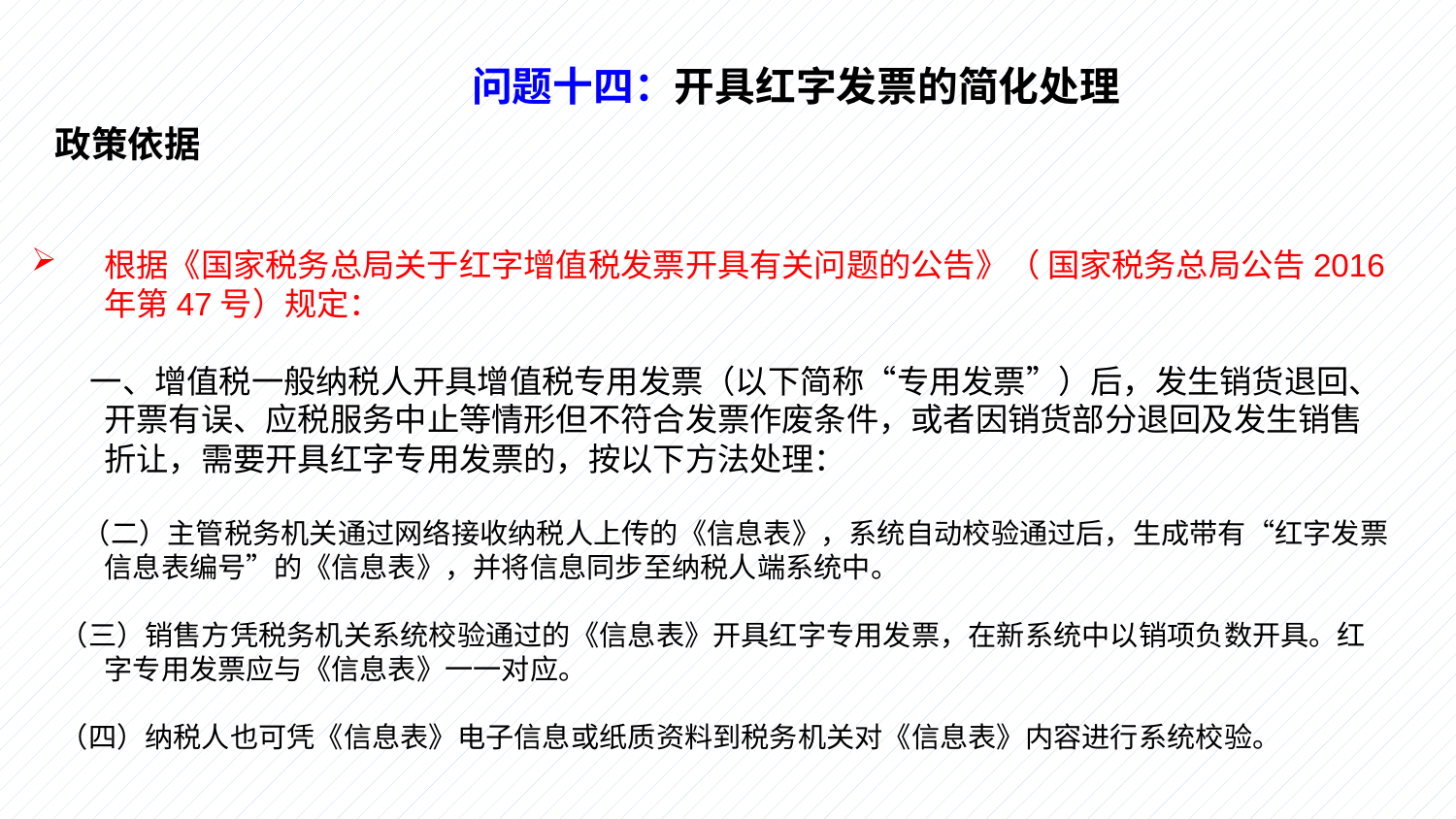

问题十四：开具红字发票的简化处理
政策依据
根据《国家税务总局关于红字增值税发票开具有关问题的公告》（ 国家税务总局公告2016年第47号）规定：

       一、增值税一般纳税人开具增值税专用发票（以下简称“专用发票”）后，发生销货退回、开票有误、应税服务中止等情形但不符合发票作废条件，或者因销货部分退回及发生销售折让，需要开具红字专用发票的，按以下方法处理：

       （二）主管税务机关通过网络接收纳税人上传的《信息表》，系统自动校验通过后，生成带有“红字发票信息表编号”的《信息表》，并将信息同步至纳税人端系统中。

　（三）销售方凭税务机关系统校验通过的《信息表》开具红字专用发票，在新系统中以销项负数开具。红字专用发票应与《信息表》一一对应。

　（四）纳税人也可凭《信息表》电子信息或纸质资料到税务机关对《信息表》内容进行系统校验。